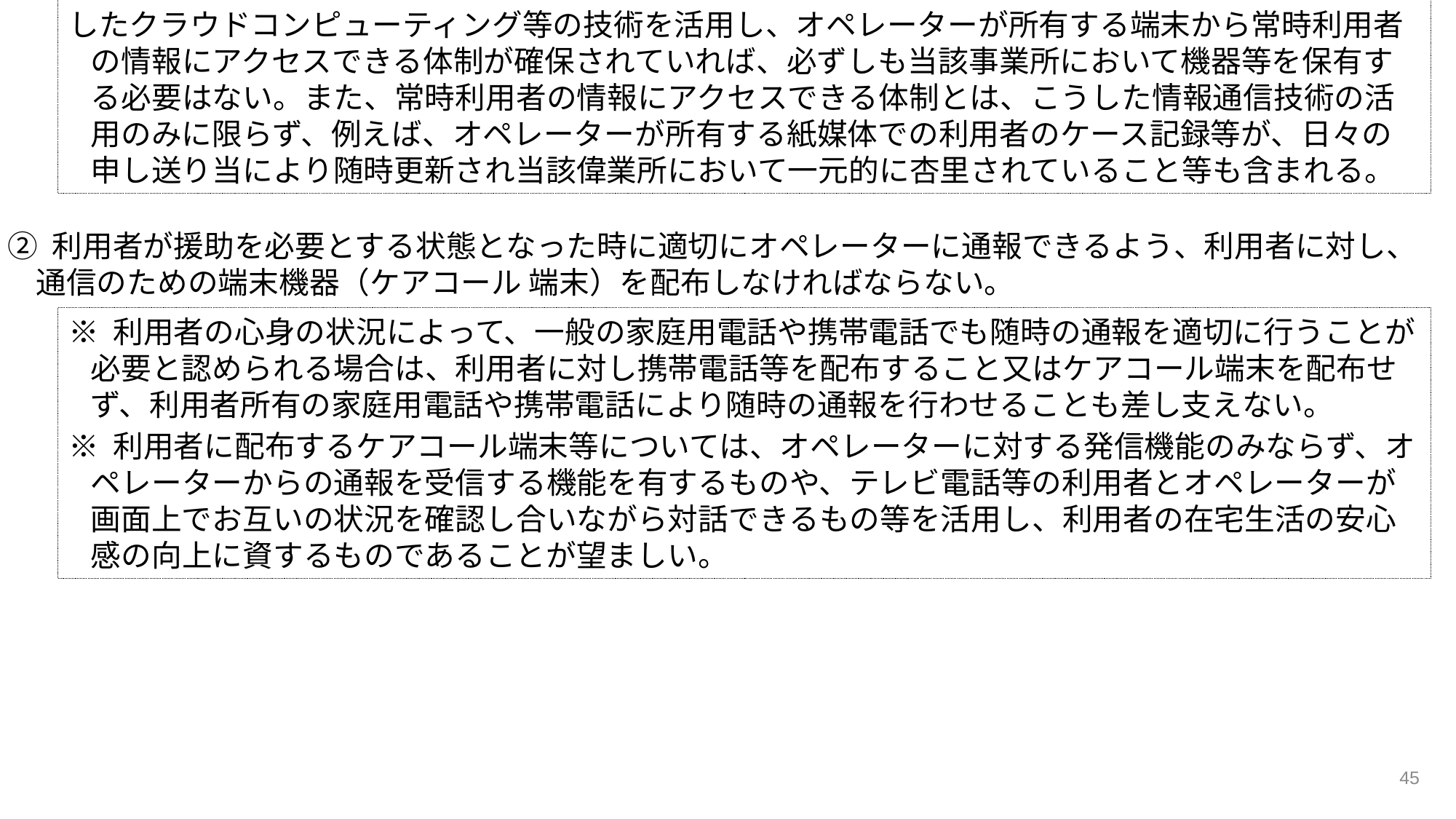

したクラウドコンピューティング等の技術を活用し、オペレーターが所有する端末から常時利用者の情報にアクセスできる体制が確保されていれば、必ずしも当該事業所において機器等を保有する必要はない。また、常時利用者の情報にアクセスできる体制とは、こうした情報通信技術の活用のみに限らず、例えば、オペレーターが所有する紙媒体での利用者のケース記録等が、日々の申し送り当により随時更新され当該偉業所において一元的に杏里されていること等も含まれる。
② 利用者が援助を必要とする状態となった時に適切にオペレーターに通報できるよう、利用者に対し、通信のための端末機器（ケアコール 端末）を配布しなければならない。
※ 利用者の心身の状況によって、一般の家庭用電話や携帯電話でも随時の通報を適切に行うことが必要と認められる場合は、利用者に対し携帯電話等を配布すること又はケアコール端末を配布せず、利用者所有の家庭用電話や携帯電話により随時の通報を行わせることも差し支えない。

※ 利用者に配布するケアコール端末等については、オペレーターに対する発信機能のみならず、オペレーターからの通報を受信する機能を有するものや、テレビ電話等の利用者とオペレーターが画面上でお互いの状況を確認し合いながら対話できるもの等を活用し、利用者の在宅生活の安心感の向上に資するものであることが望ましい。
45